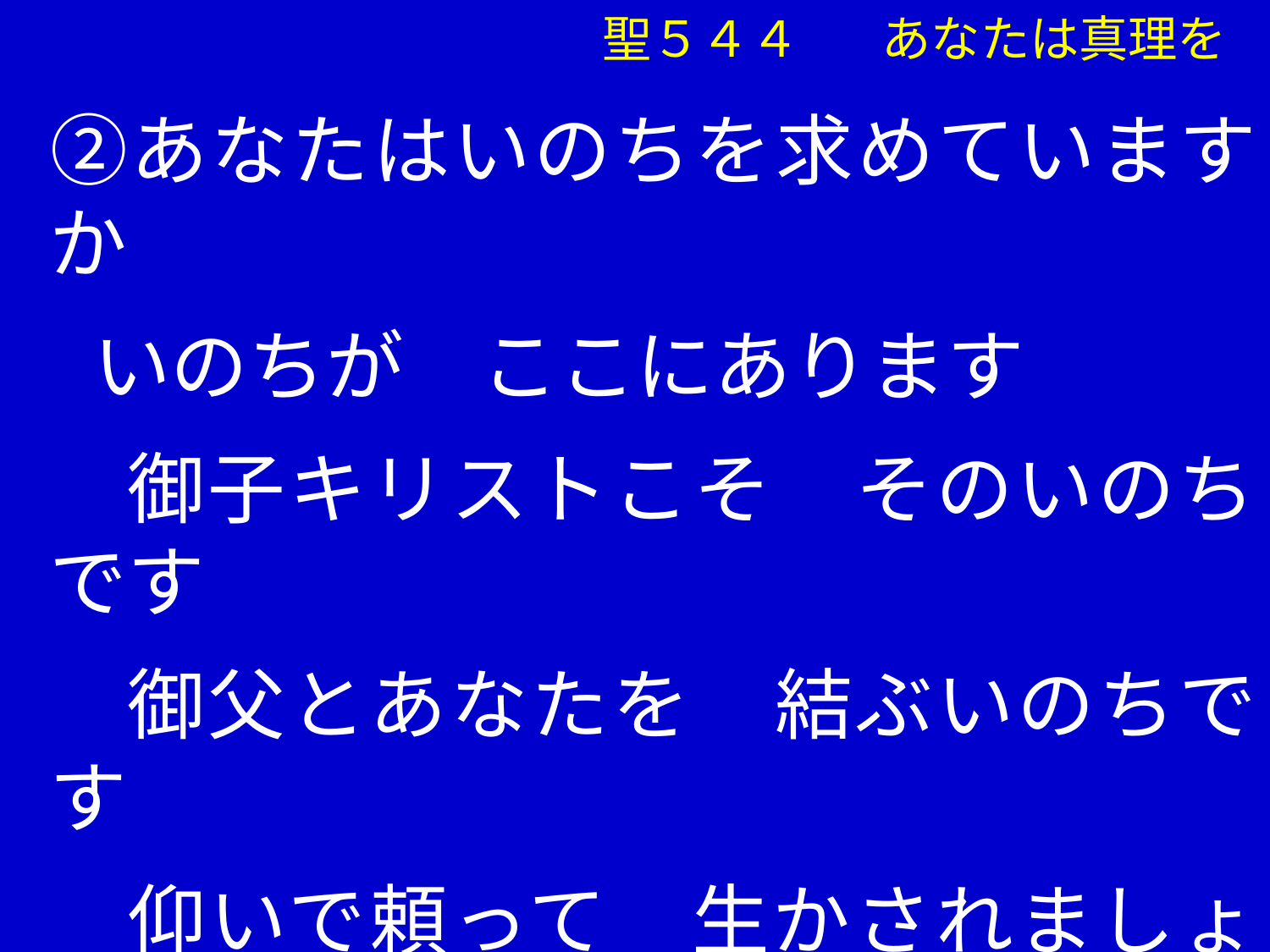

②あなたはいのちを求めていますか
    いのちが　ここにあります
　  御子キリストこそ　そのいのちです
　  御父とあなたを　結ぶいのちです
　  仰いで頼って　生かされましょう
　　　　　 　　　　聖５４４   　あなたは真理を